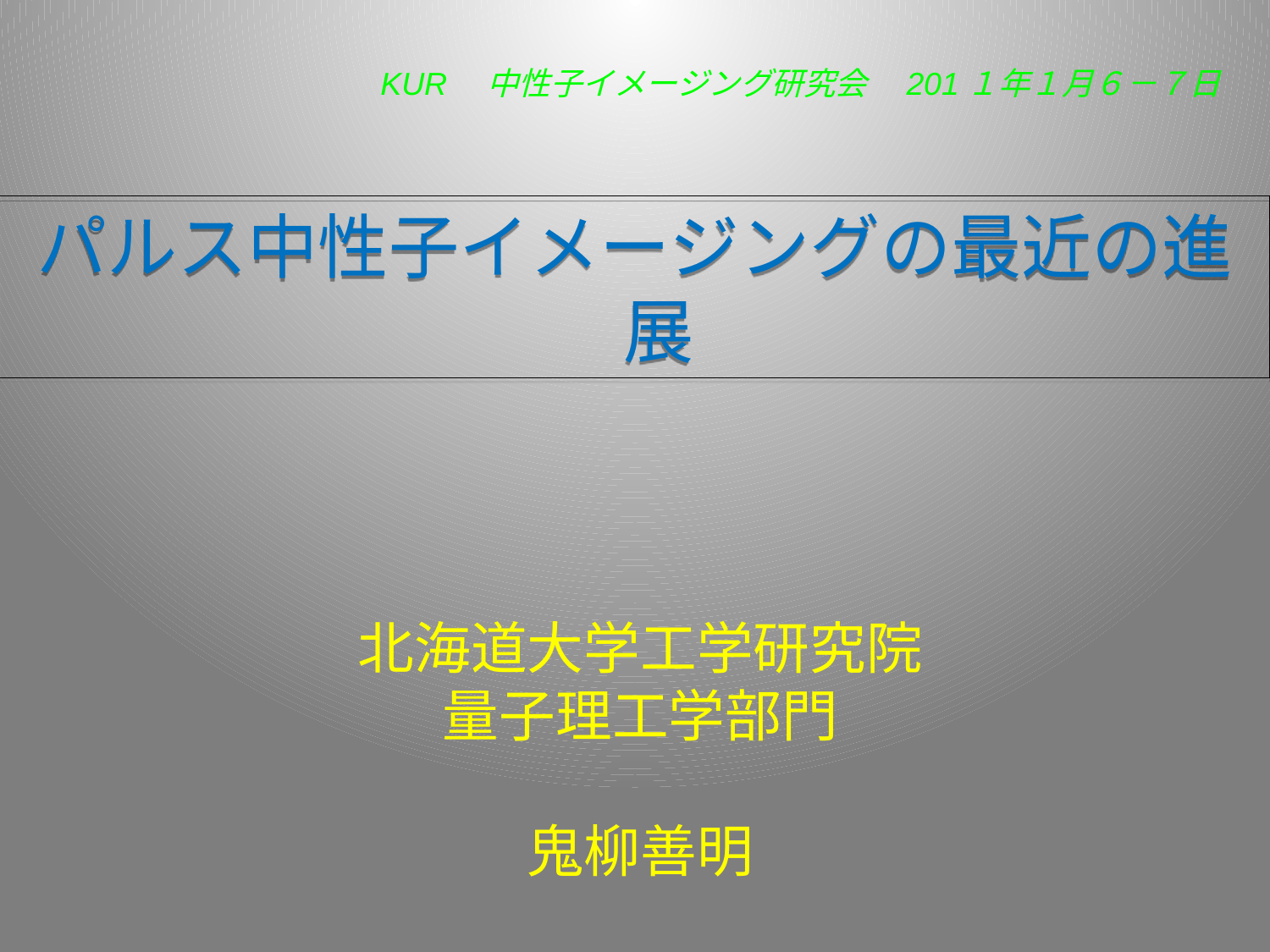

KUR　中性子イメージング研究会　201１年１月６－７日
パルス中性子イメージングの最近の進展
北海道大学工学研究院
量子理工学部門

鬼柳善明